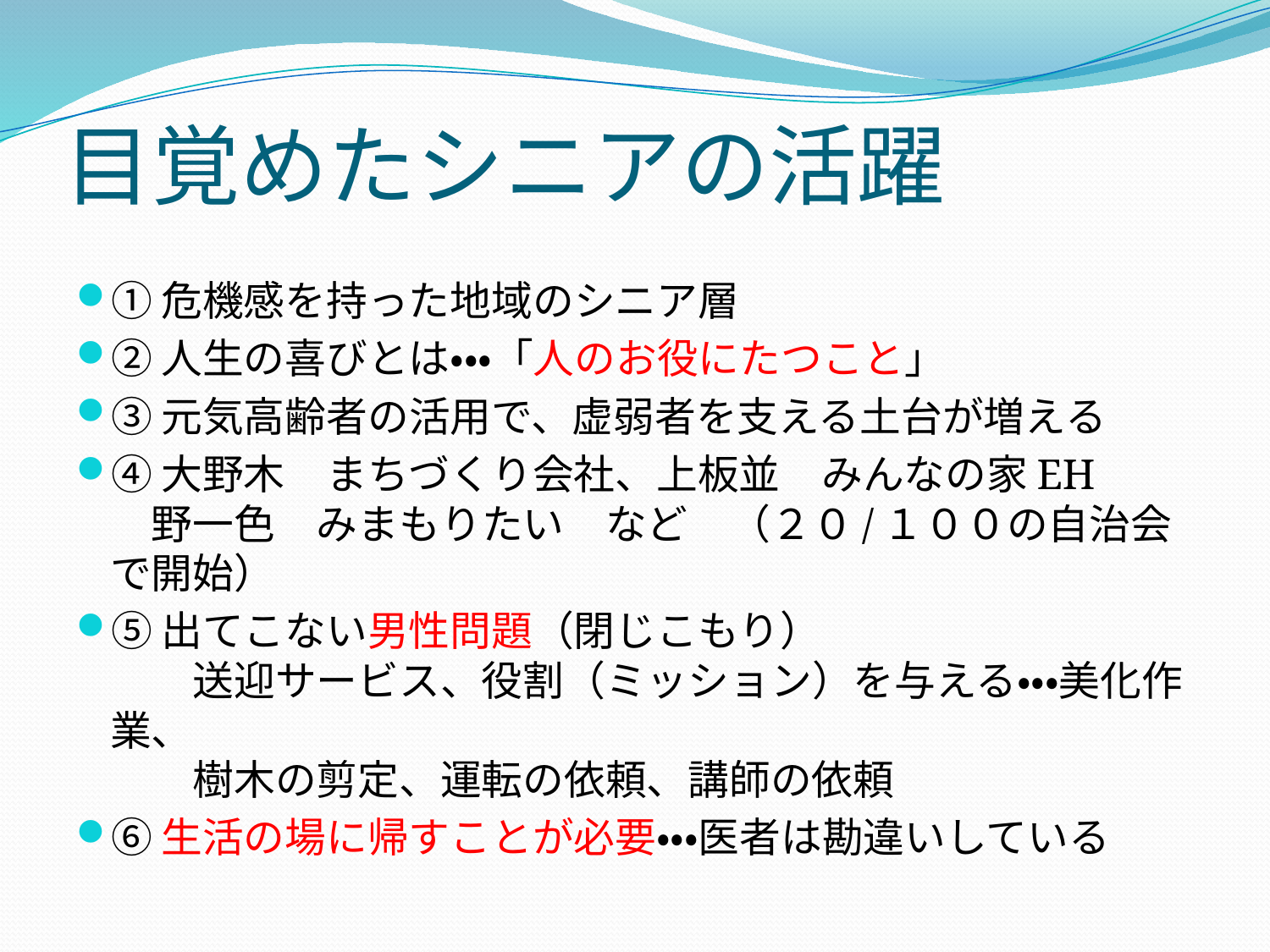

# 目覚めたシニアの活躍
①危機感を持った地域のシニア層
②人生の喜びとは・・・「人のお役にたつこと」
③元気高齢者の活用で、虚弱者を支える土台が増える
④大野木　まちづくり会社、上板並　みんなの家EH
　野一色　みまもりたい　など　（２０/１００の自治会で開始）
⑤出てこない男性問題（閉じこもり）
　　送迎サービス、役割（ミッション）を与える・・・美化作業、
　　樹木の剪定、運転の依頼、講師の依頼
⑥生活の場に帰すことが必要・・・医者は勘違いしている